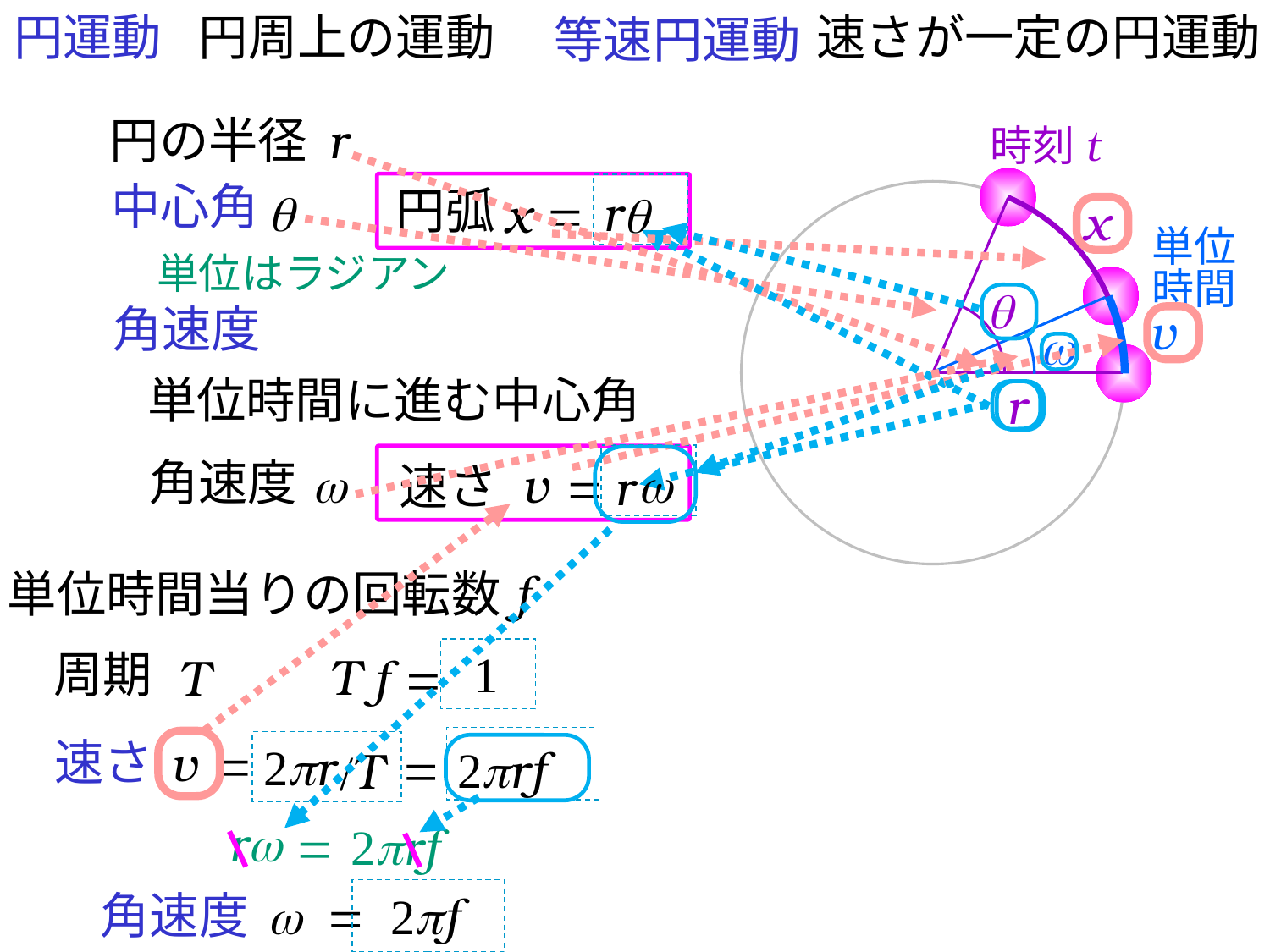

円運動
円周上の運動
速さが一定の円運動
等速円運動
円の半径
r
時刻t

中心角
円弧

θ
r
x =
θ

x

単位
時間

単位はラジアン

θ

角速度
v

ω

単位時間に進む中心角

r

角速度

ω
v
ω
速さ
=
r

f
単位時間当りの回転数
周期
1

T
T
f =
速さ
v

=
2πr

=
2πrf
T

/

rω
=
2πrf

角速度
ω =
2πf